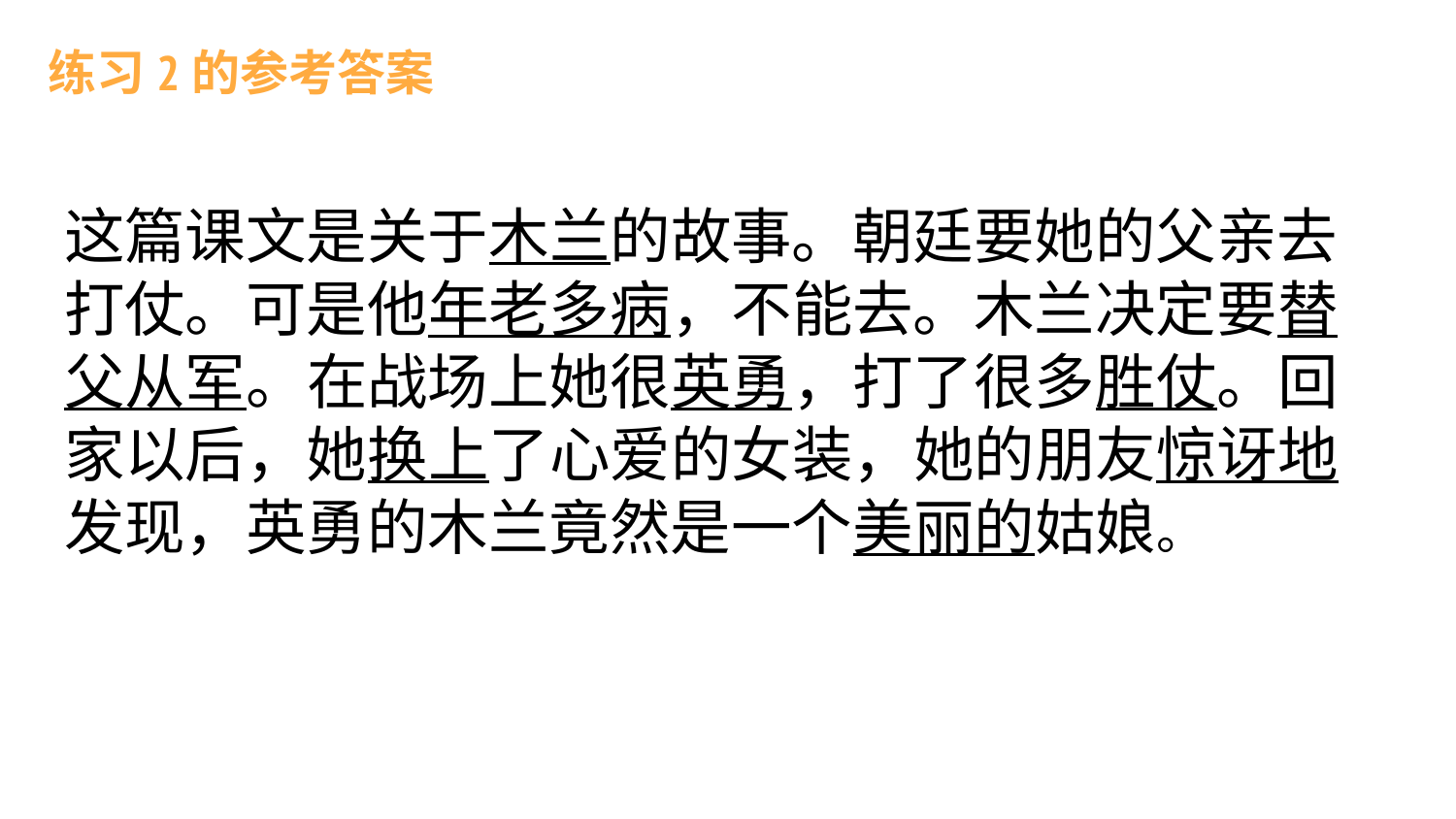

# 练习2的参考答案
这篇课文是关于木兰的故事。朝廷要她的父亲去打仗。可是他年老多病，不能去。木兰决定要替父从军。在战场上她很英勇，打了很多胜仗。回家以后，她换上了心爱的女装，她的朋友惊讶地发现，英勇的木兰竟然是一个美丽的姑娘。